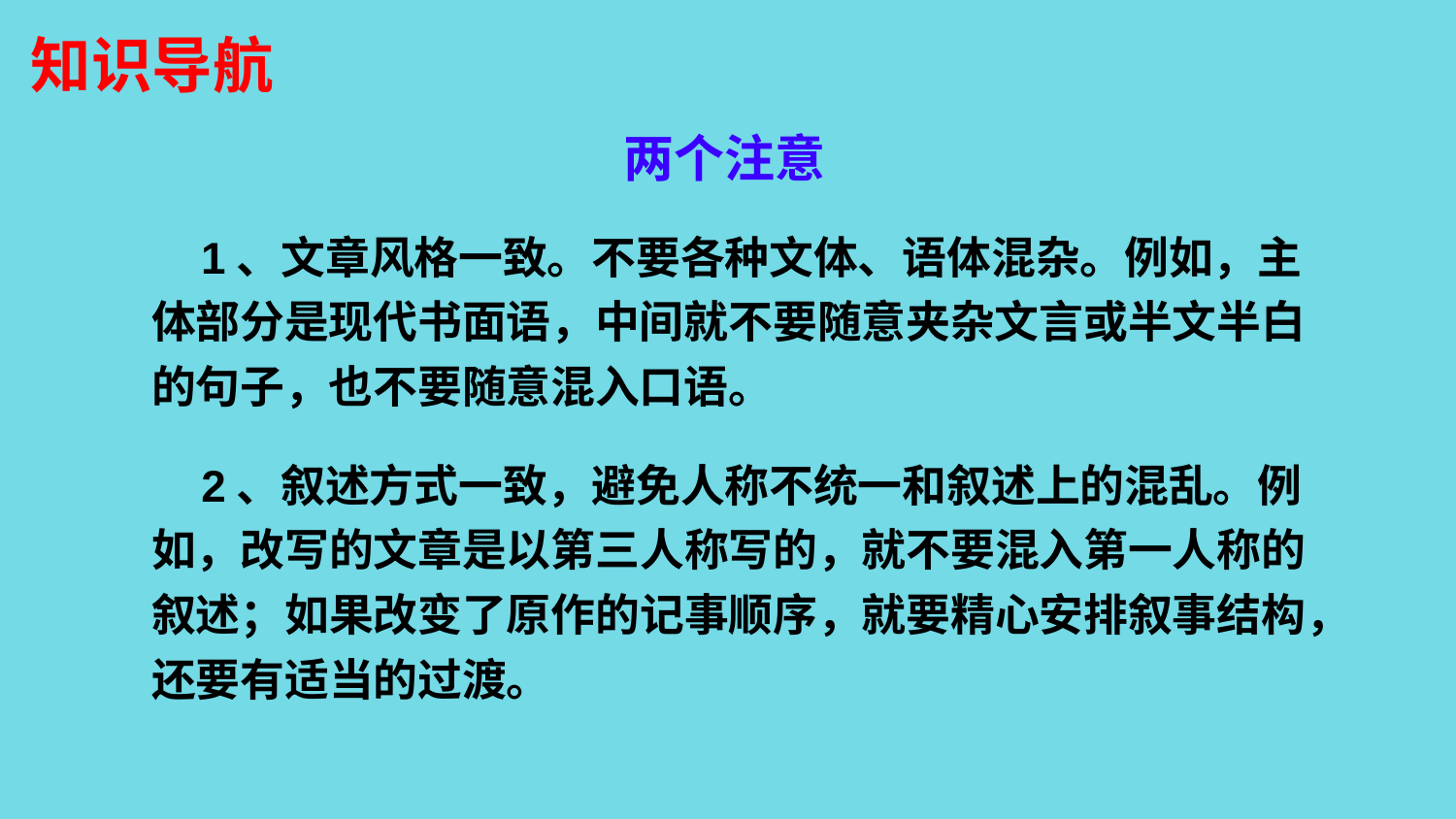

知识导航
两个注意
    1、文章风格一致。不要各种文体、语体混杂。例如，主体部分是现代书面语，中间就不要随意夹杂文言或半文半白的句子，也不要随意混入口语。
    2、叙述方式一致，避免人称不统一和叙述上的混乱。例如，改写的文章是以第三人称写的，就不要混入第一人称的叙述；如果改变了原作的记事顺序，就要精心安排叙事结构，还要有适当的过渡。